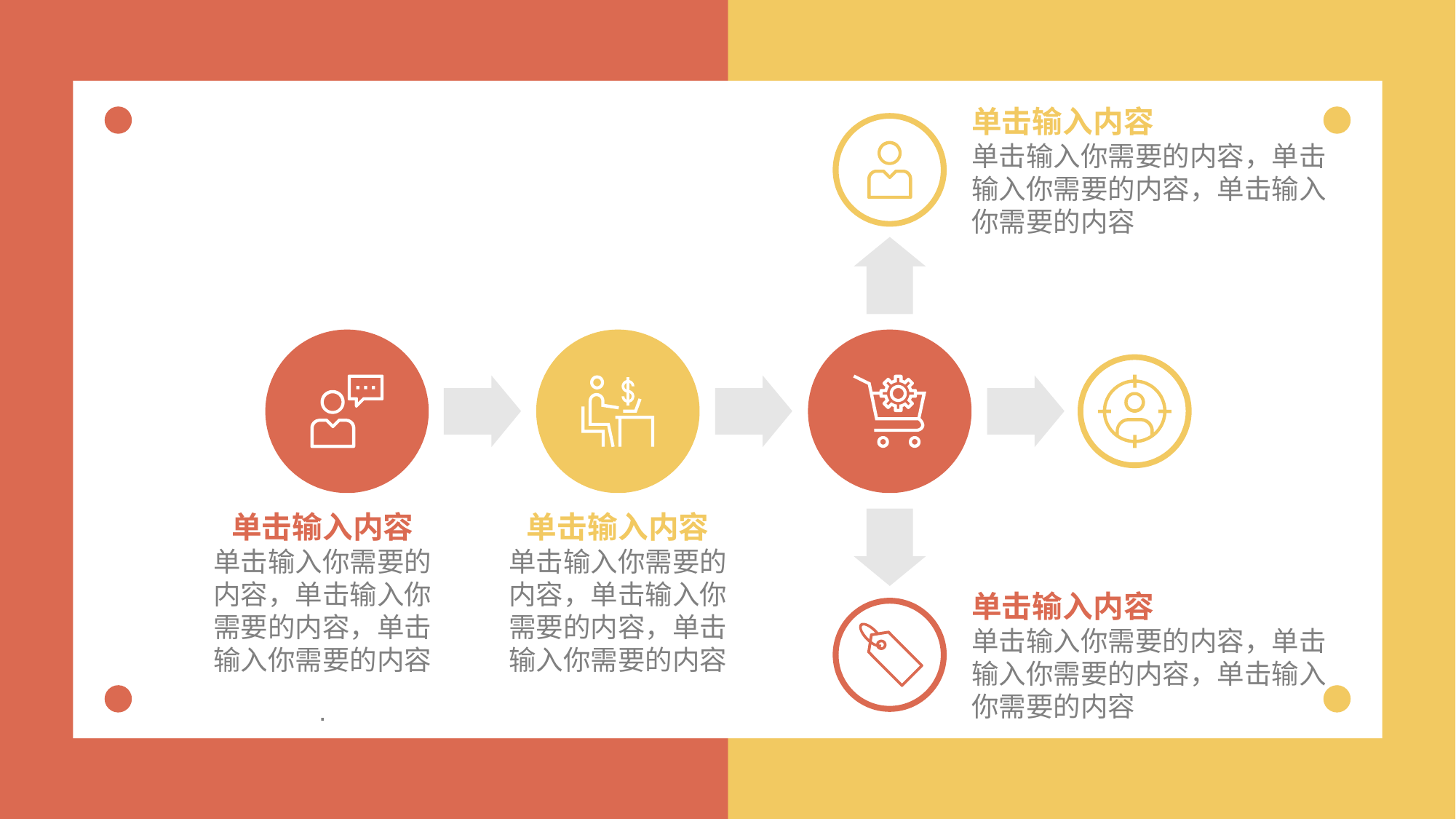

单击输入内容
单击输入你需要的内容，单击输入你需要的内容，单击输入你需要的内容

单击输入内容
单击输入你需要的内容，单击输入你需要的内容，单击输入你需要的内容
.
单击输入内容
单击输入你需要的内容，单击输入你需要的内容，单击输入你需要的内容

单击输入内容
单击输入你需要的内容，单击输入你需要的内容，单击输入你需要的内容